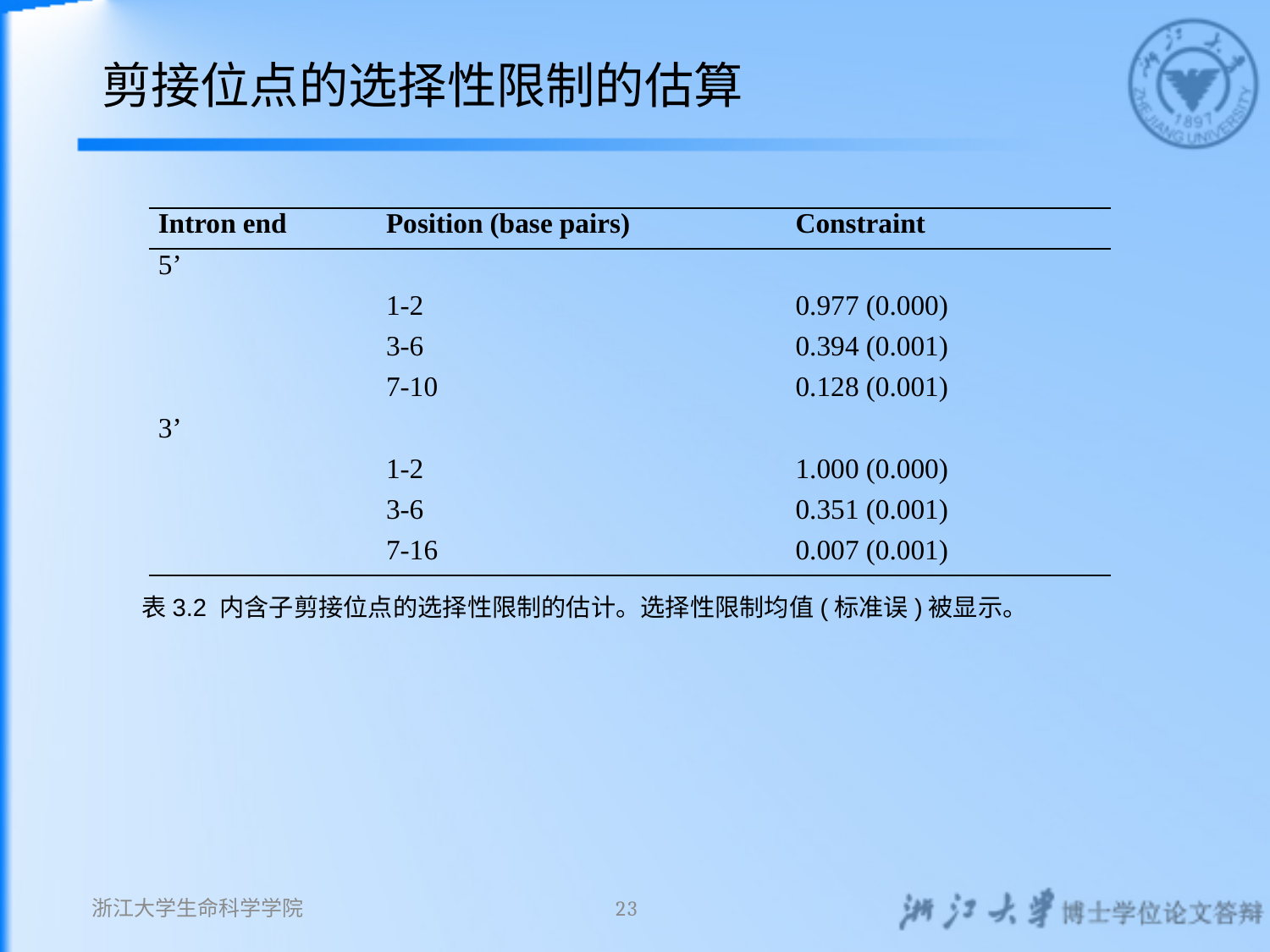

# 剪接位点的选择性限制的估算
| Intron end | Position (base pairs) | Constraint |
| --- | --- | --- |
| 5’ |  |  |
|  | 1-2 | 0.977 (0.000) |
|  | 3-6 | 0.394 (0.001) |
|  | 7-10 | 0.128 (0.001) |
| 3’ |  |  |
|  | 1-2 | 1.000 (0.000) |
|  | 3-6 | 0.351 (0.001) |
|  | 7-16 | 0.007 (0.001) |
表3.2 内含子剪接位点的选择性限制的估计。选择性限制均值(标准误)被显示。
浙江大学生命科学学院
23